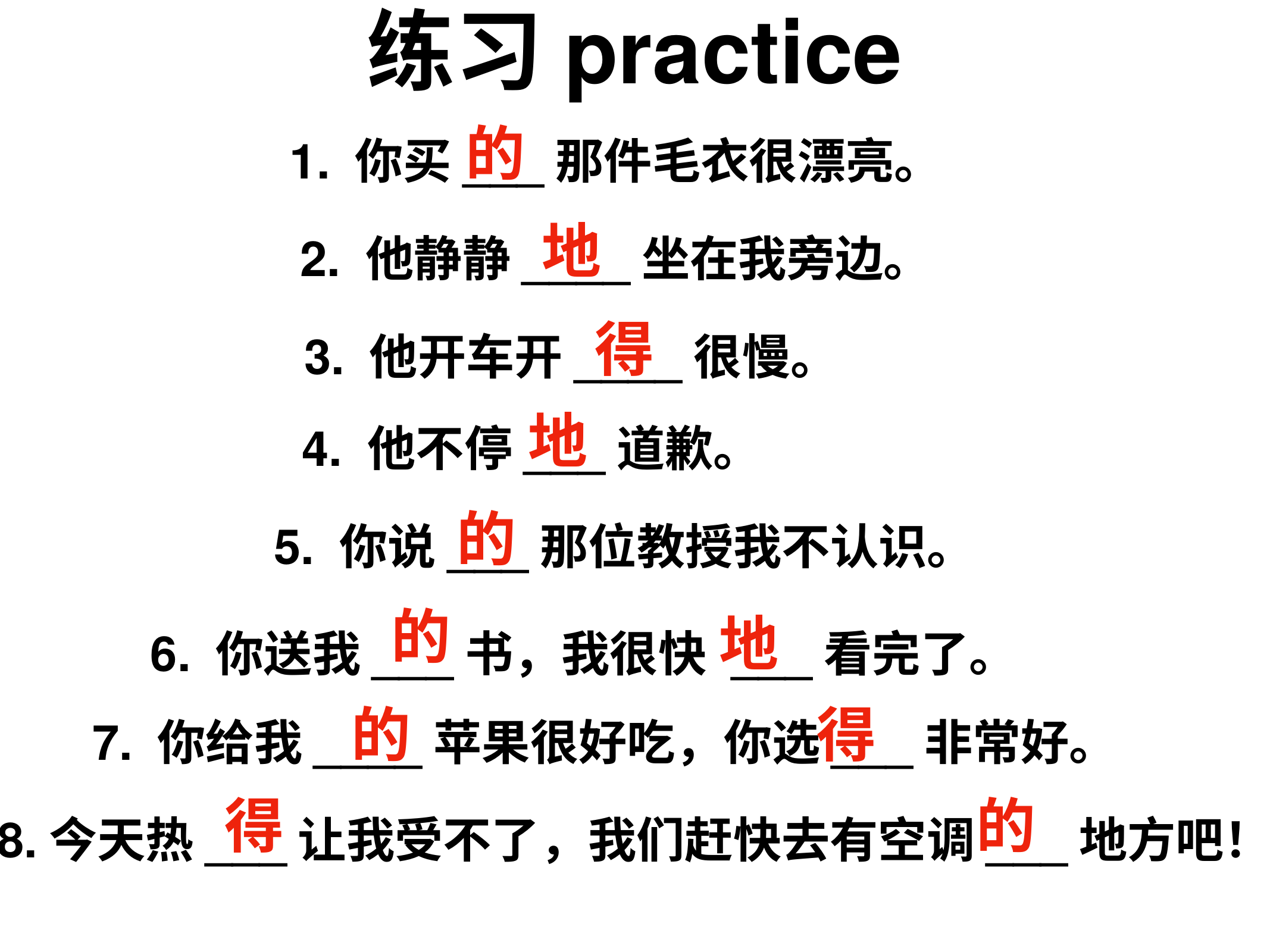

练习practice
的
1. 你买___那件毛衣很漂亮。
地
2. 他静静____坐在我旁边。
得
3. 他开车开____很慢。
地
4. 他不停___道歉。
的
5. 你说___那位教授我不认识。
的
地
6. 你送我___书，我很快 ___看完了。
的
得
7. 你给我____苹果很好吃，你选___非常好。
得
的
8.今天热___让我受不了，我们赶快去有空调___地方吧！